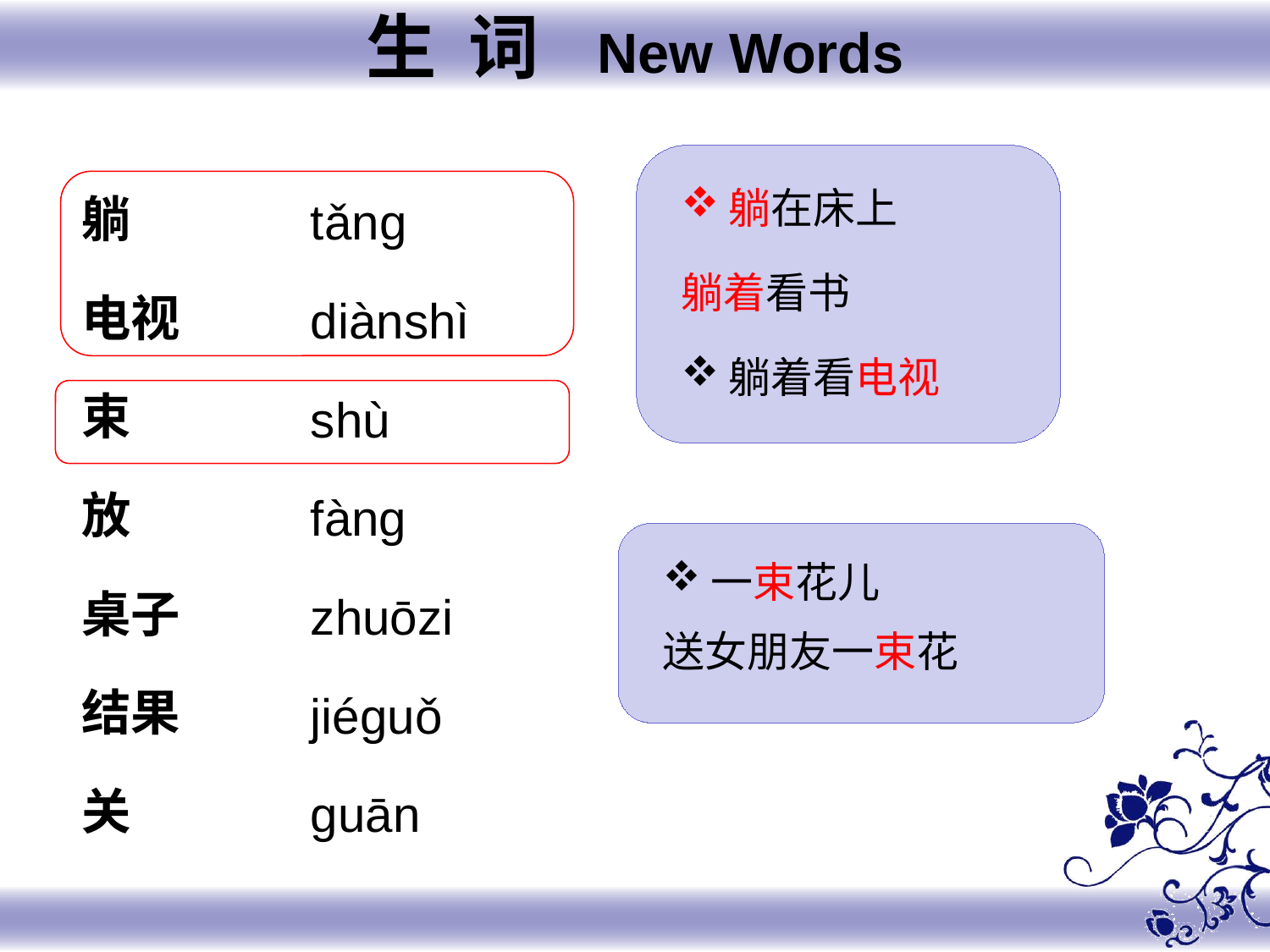

生  词   New Words

躺在床上
躺着看书
躺着看电视

躺
电视
束
放
桌子
结果
关
tǎnɡ
diànshì
shù
fànɡ
zhuōzi
jiéɡuǒ
ɡuān

一束花儿
送女朋友一束花